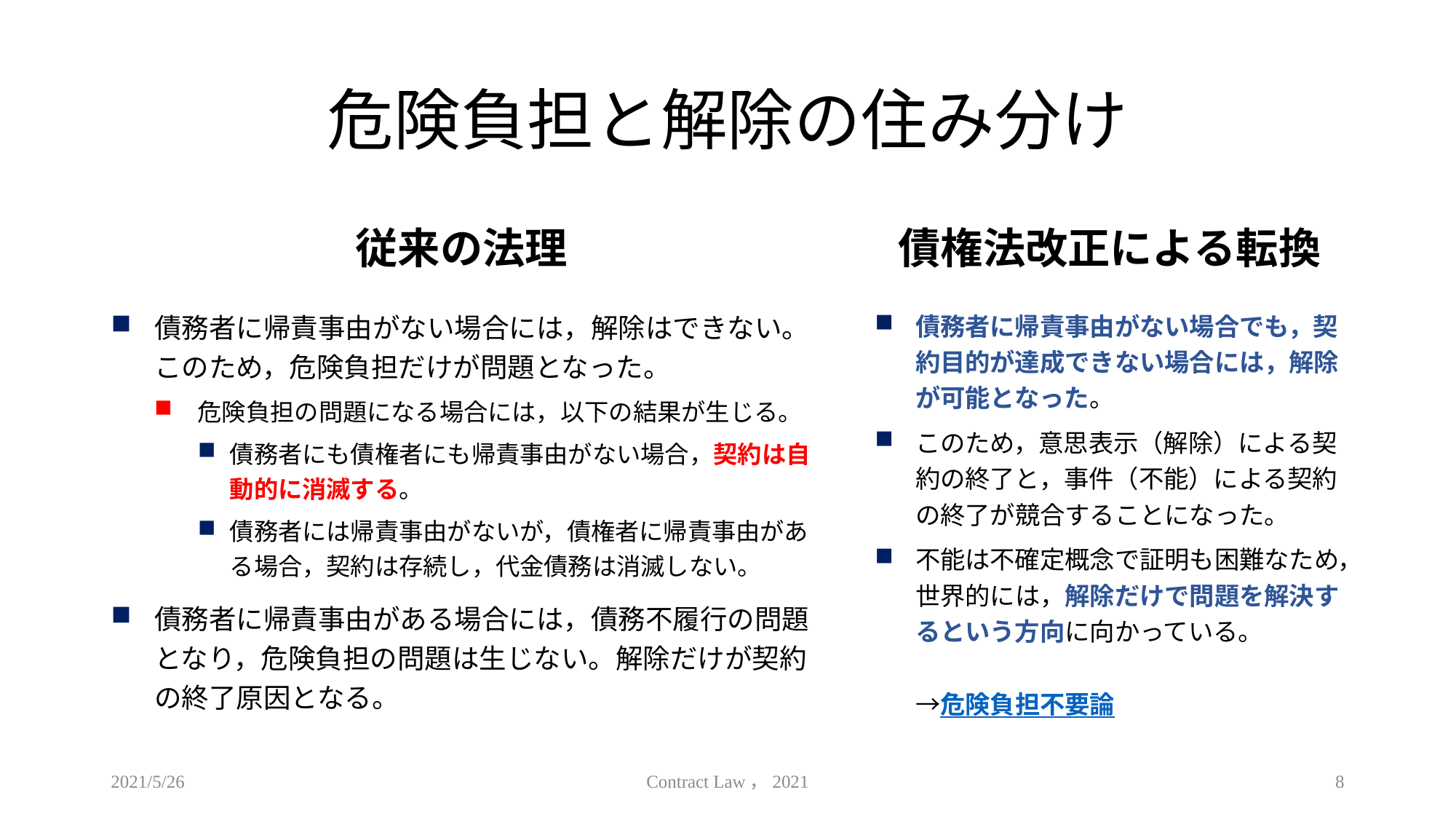

# 危険負担と解除の住み分け
従来の法理
債権法改正による転換
債務者に帰責事由がない場合には，解除はできない。このため，危険負担だけが問題となった。
危険負担の問題になる場合には，以下の結果が生じる。
債務者にも債権者にも帰責事由がない場合，契約は自動的に消滅する。
債務者には帰責事由がないが，債権者に帰責事由がある場合，契約は存続し，代金債務は消滅しない。
債務者に帰責事由がある場合には，債務不履行の問題となり，危険負担の問題は生じない。解除だけが契約の終了原因となる。
債務者に帰責事由がない場合でも，契約目的が達成できない場合には，解除が可能となった。
このため，意思表示（解除）による契約の終了と，事件（不能）による契約の終了が競合することになった。
不能は不確定概念で証明も困難なため，世界的には，解除だけで問題を解決するという方向に向かっている。
→危険負担不要論
2021/5/26
Contract Law，2021
8